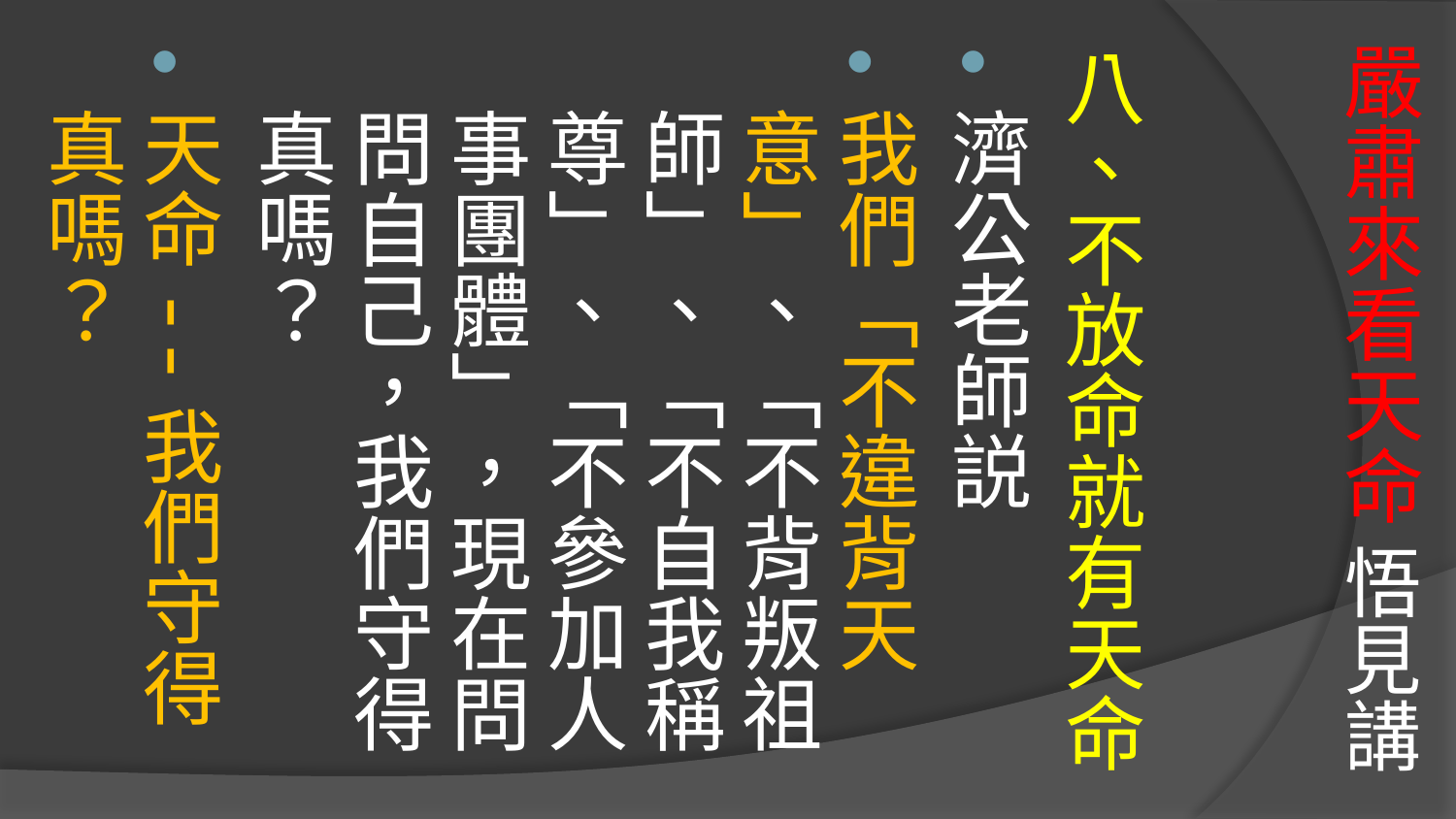

# 嚴肅來看天命 悟見講
八、不放命就有天命
濟公老師説
我們「不違背天意」、「不背叛祖師」、「不自我稱尊」、「不參加人事團體」，現在問問自己，我們守得真嗎？
天命--我們守得真嗎？